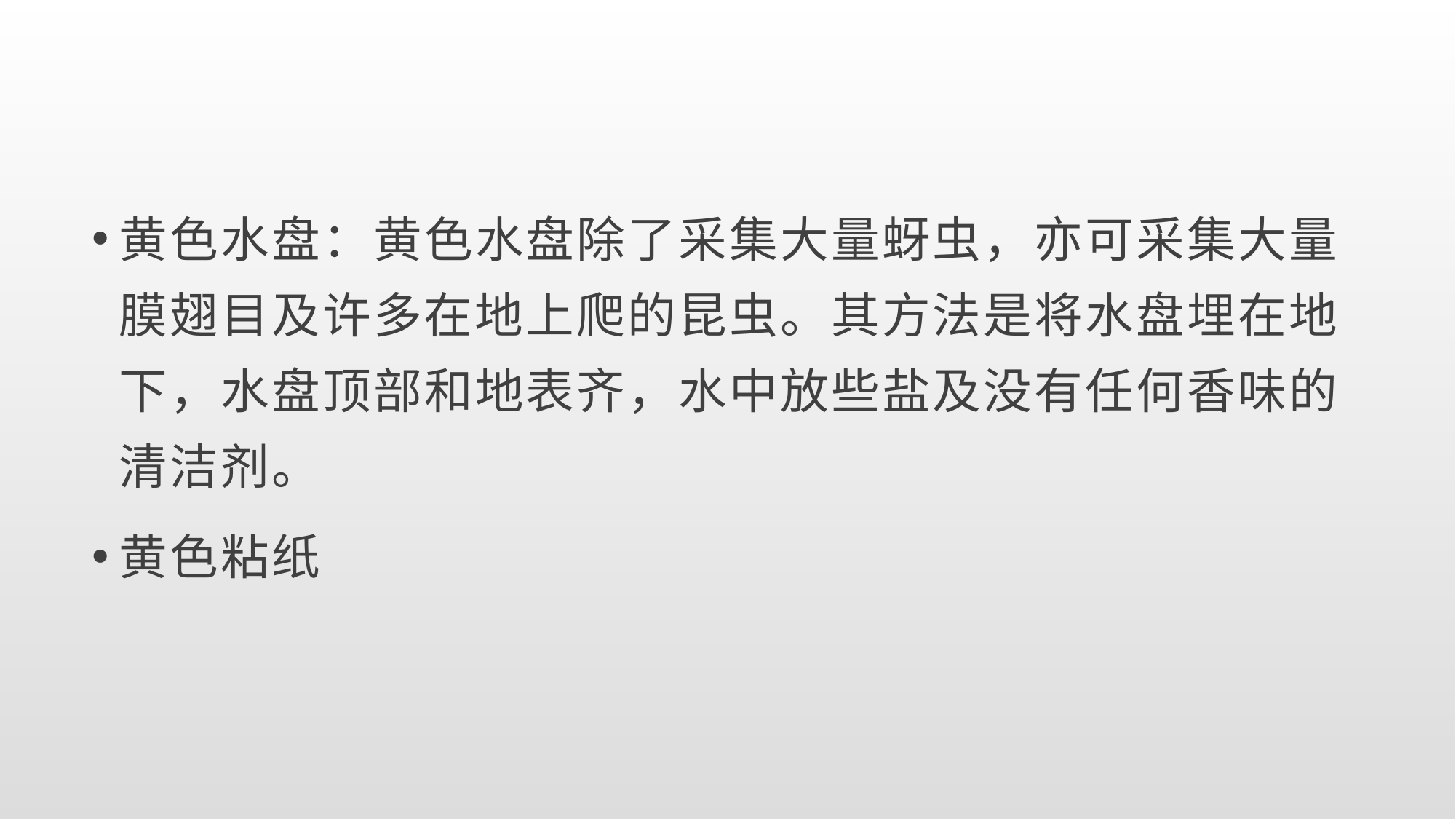

#
黄色水盘：黄色水盘除了采集大量蚜虫，亦可采集大量膜翅目及许多在地上爬的昆虫。其方法是将水盘埋在地下，水盘顶部和地表齐，水中放些盐及没有任何香味的清洁剂。
黄色粘纸